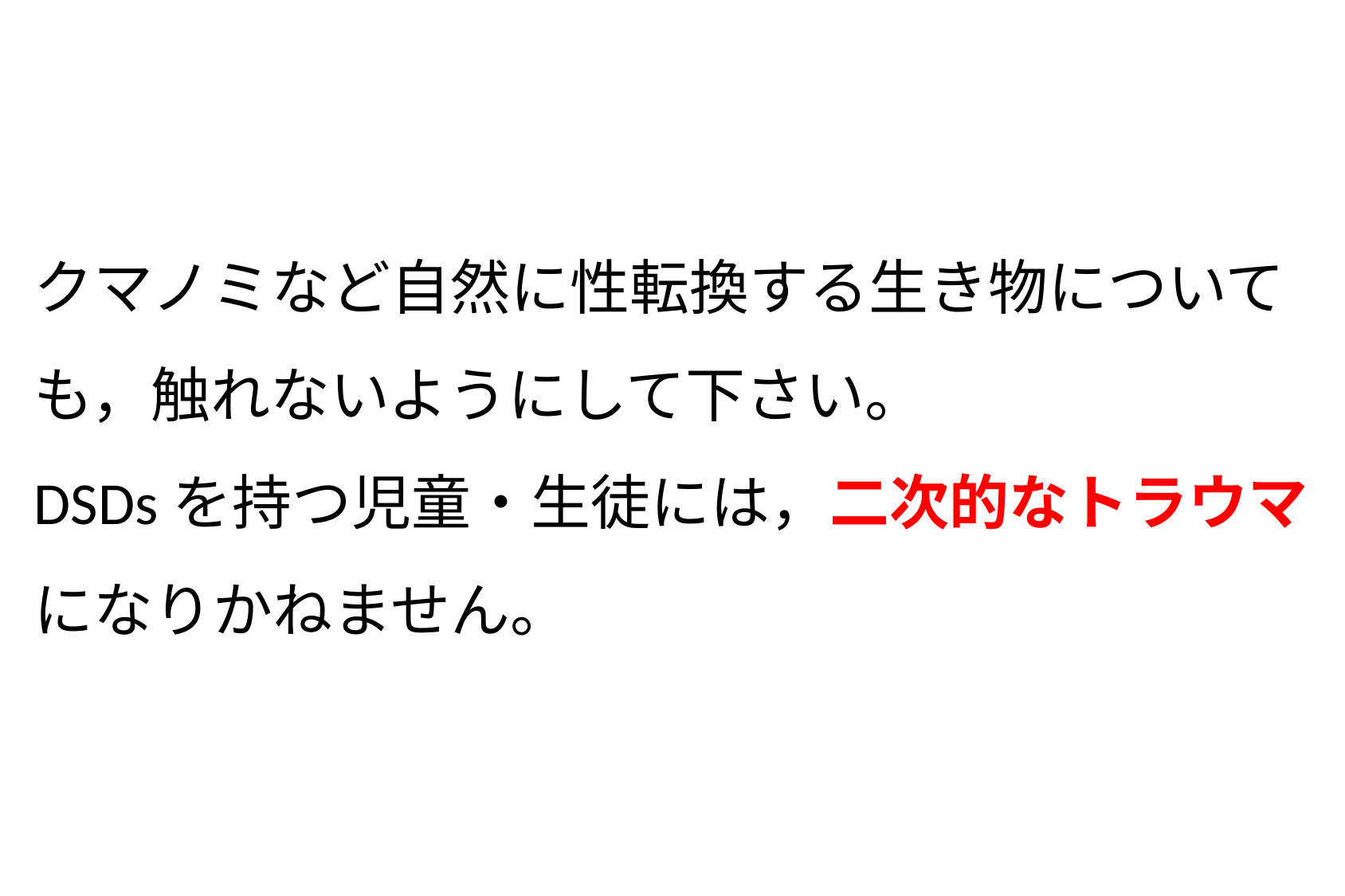

クマノミなど自然に性転換する生き物についても，触れないようにして下さい。
DSDsを持つ児童・生徒には，二次的なトラウマになりかねません。